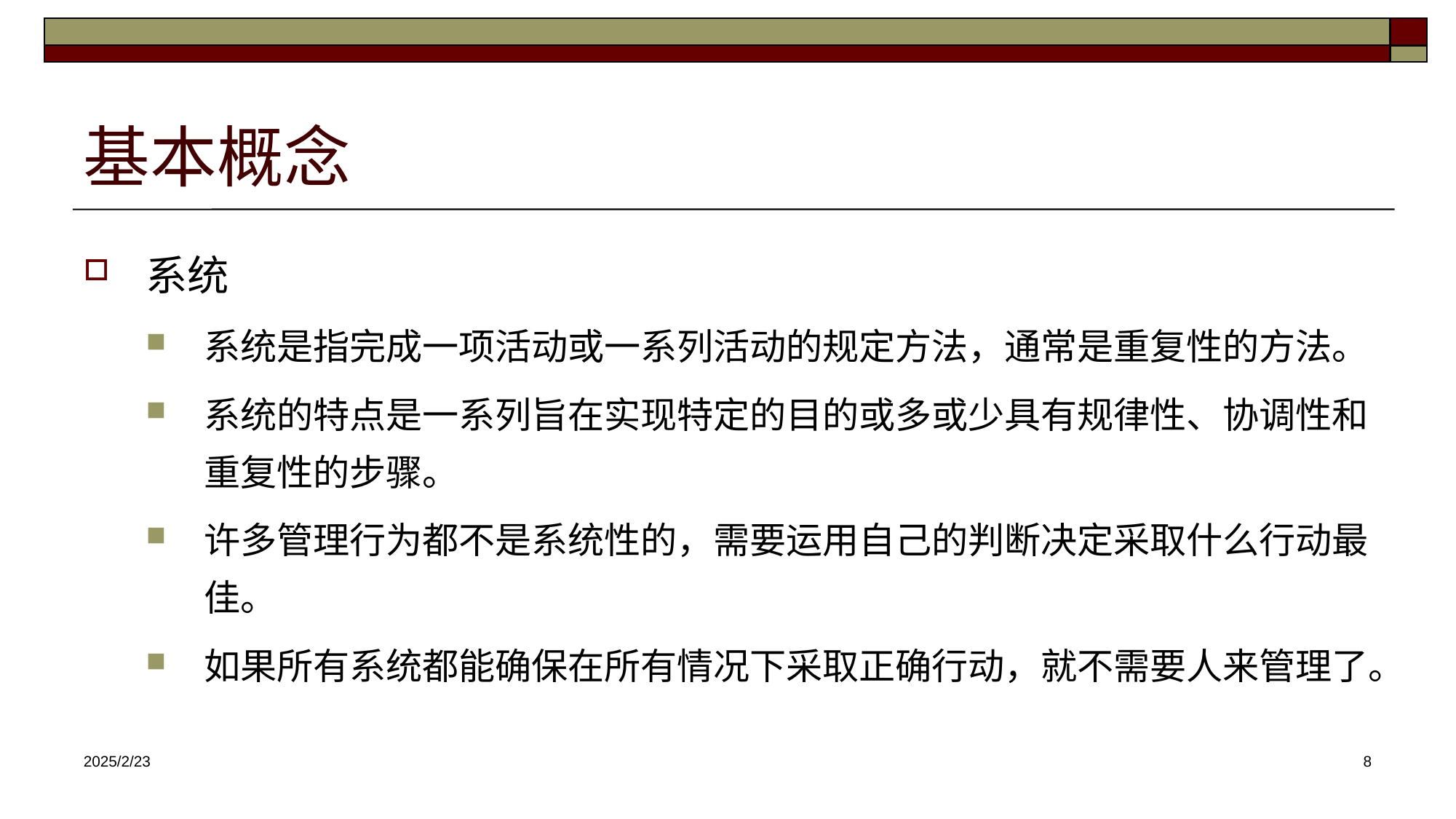

# 基本概念
系统
系统是指完成一项活动或一系列活动的规定方法，通常是重复性的方法。
系统的特点是一系列旨在实现特定的目的或多或少具有规律性、协调性和重复性的步骤。
许多管理行为都不是系统性的，需要运用自己的判断决定采取什么行动最佳。
如果所有系统都能确保在所有情况下采取正确行动，就不需要人来管理了。

2025/2/23
8